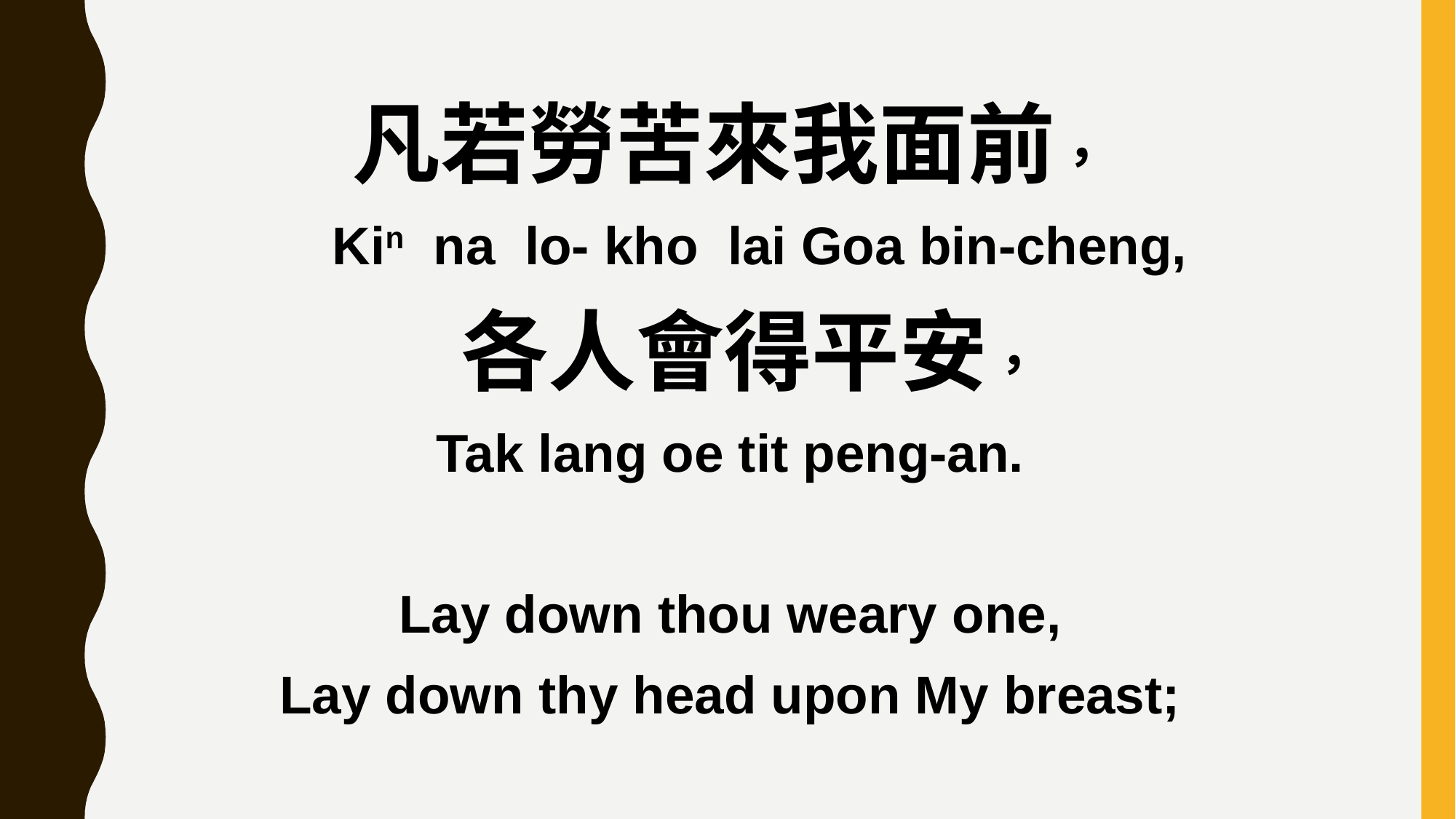

凡若勞苦來我面前，
    Kin  na  lo- kho  lai Goa bin-cheng,
 各人會得平安，
Tak lang oe tit peng-an.

Lay down thou weary one,
Lay down thy head upon My breast;